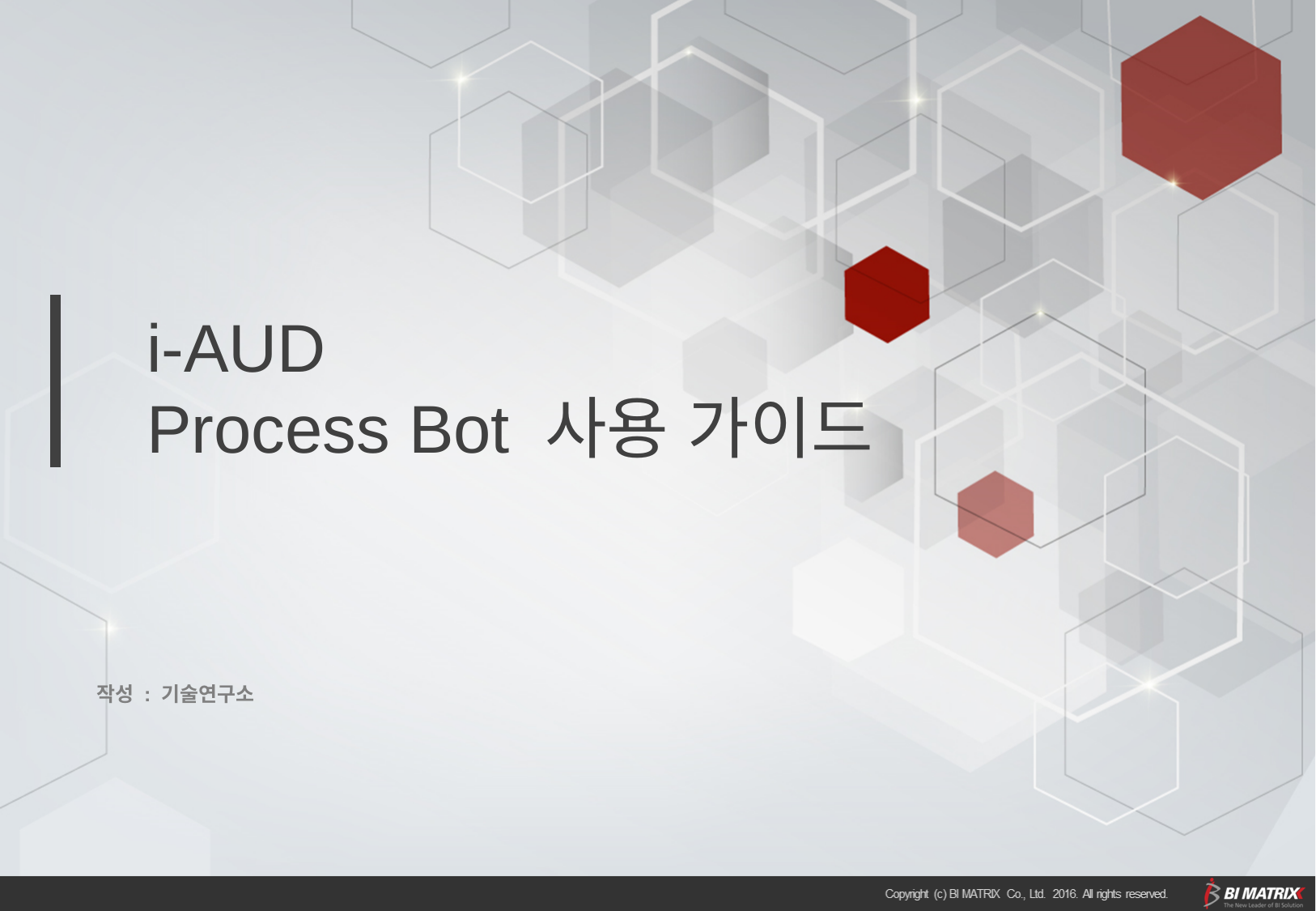

i-AUD
Process Bot 사용 가이드
작성 : 기술연구소